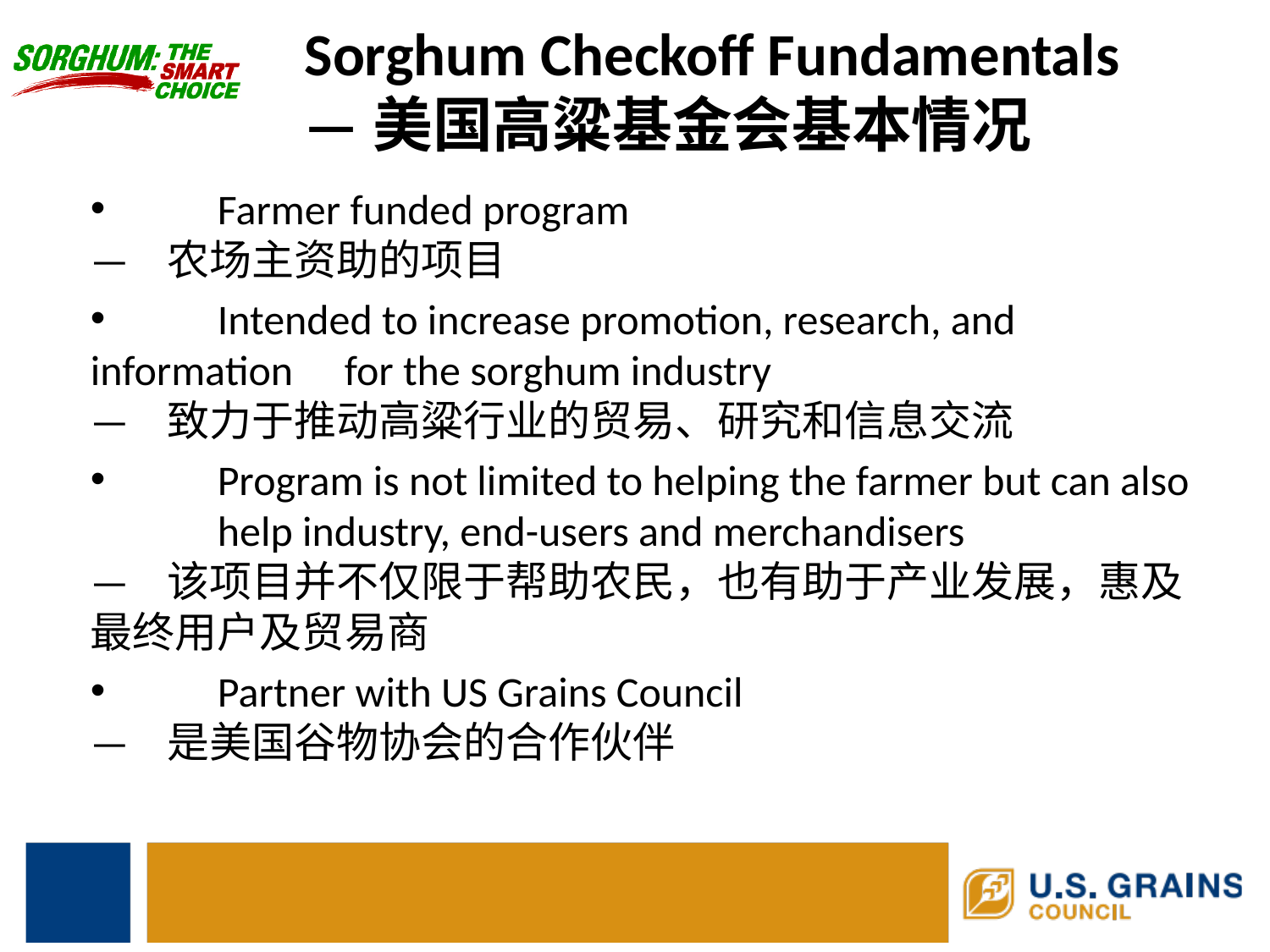

# Sorghum Checkoff Fundamentals —美国高粱基金会基本情况
	Farmer funded program
—   农场主资助的项目
	Intended to increase promotion, research, and information 	for the sorghum industry
—   致力于推动高粱行业的贸易、研究和信息交流
	Program is not limited to helping the farmer but can also 	help industry, end-users and merchandisers
—   该项目并不仅限于帮助农民，也有助于产业发展，惠及最终用户及贸易商
	Partner with US Grains Council
—   是美国谷物协会的合作伙伴